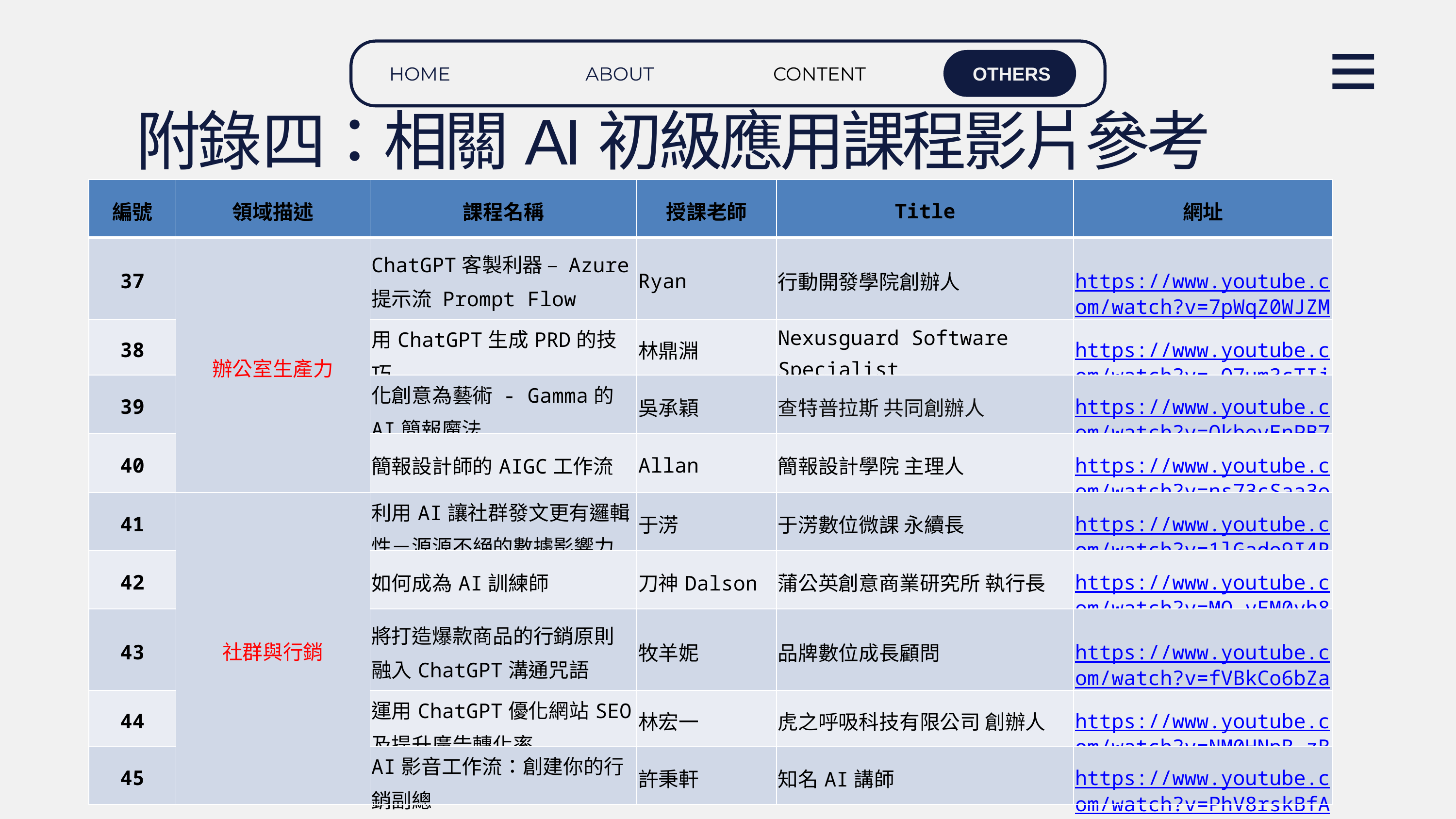

HOME
OTHERS
ABOUT
CONTENT
附錄四：相關AI初級應用課程影片參考
| 編號 | 領域描述 | 課程名稱 | 授課老師 | Title | 網址 |
| --- | --- | --- | --- | --- | --- |
| 37 | 辦公室生產力 | ChatGPT客製利器 – Azure提示流 Prompt Flow | Ryan | 行動開發學院創辦人 | https://www.youtube.com/watch?v=7pWqZ0WJZMs |
| 38 |  | 用ChatGPT生成PRD的技巧 | 林鼎淵 | Nexusguard Software Specialist | https://www.youtube.com/watch?v=-Q7um3cTIjw |
| 39 |  | 化創意為藝術 - Gamma的AI簡報魔法 | 吳承穎 | 查特普拉斯 共同創辦人 | https://www.youtube.com/watch?v=OkbevEnPB7s |
| 40 |  | 簡報設計師的AIGC工作流 | Allan | 簡報設計學院 主理人 | https://www.youtube.com/watch?v=ns73cSaa3oo |
| 41 | 社群與行銷 | 利用AI讓社群發文更有邏輯性－源源不絕的數據影響力 | 于淓 | 于淓數位微課 永續長 | https://www.youtube.com/watch?v=1lGado9I4RM |
| 42 |  | 如何成為AI訓練師 | 刀神Dalson | 蒲公英創意商業研究所 執行長 | https://www.youtube.com/watch?v=MQ\_vEM0vh8M |
| 43 |  | 將打造爆款商品的行銷原則 融入ChatGPT溝通咒語 | 牧羊妮 | 品牌數位成長顧問 | https://www.youtube.com/watch?v=fVBkCo6bZa0 |
| 44 |  | 運用ChatGPT優化網站SEO及提升廣告轉化率 | 林宏一 | 虎之呼吸科技有限公司 創辦人 | https://www.youtube.com/watch?v=NM0HNpB\_zB8 |
| 45 |  | AI影音工作流：創建你的行銷副總 | 許秉軒 | 知名AI講師 | https://www.youtube.com/watch?v=PhV8rskBfA8 |